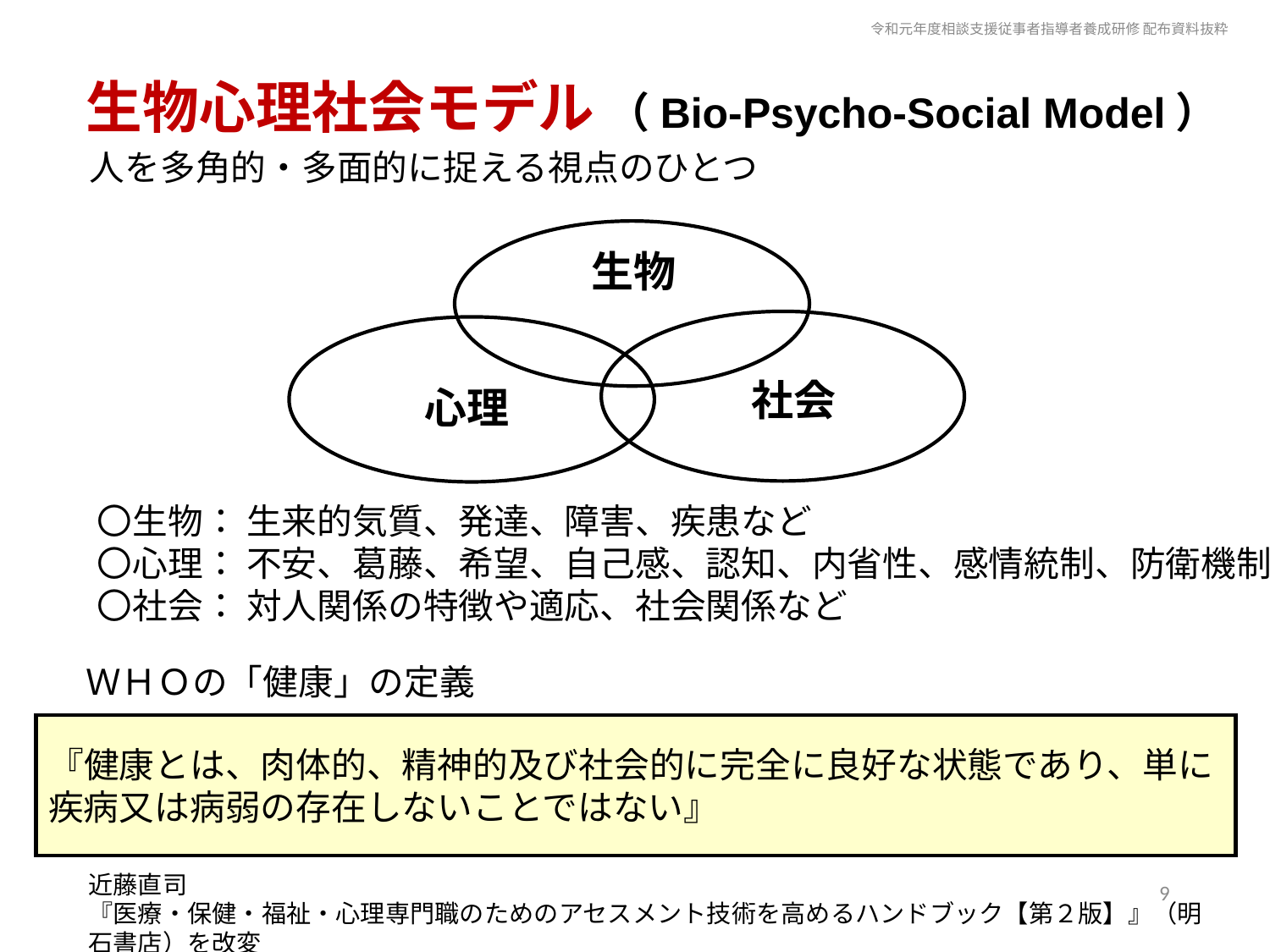

令和元年度相談支援従事者指導者養成研修 配布資料抜粋
生物心理社会モデル （Bio-Psycho-Social Model）
人を多角的・多面的に捉える視点のひとつ

生物

社会
心理
〇生物： 生来的気質、発達、障害、疾患など
〇心理： 不安、葛藤、希望、自己感、認知、内省性、感情統制、防衛機制など
〇社会： 対人関係の特徴や適応、社会関係など
ＷＨＯの「健康」の定義
『健康とは、肉体的、精神的及び社会的に完全に良好な状態であり、単に疾病又は病弱の存在しないことではない』
近藤直司
『医療・保健・福祉・心理専門職のためのアセスメント技術を高めるハンドブック【第２版】』（明石書店）を改変
9